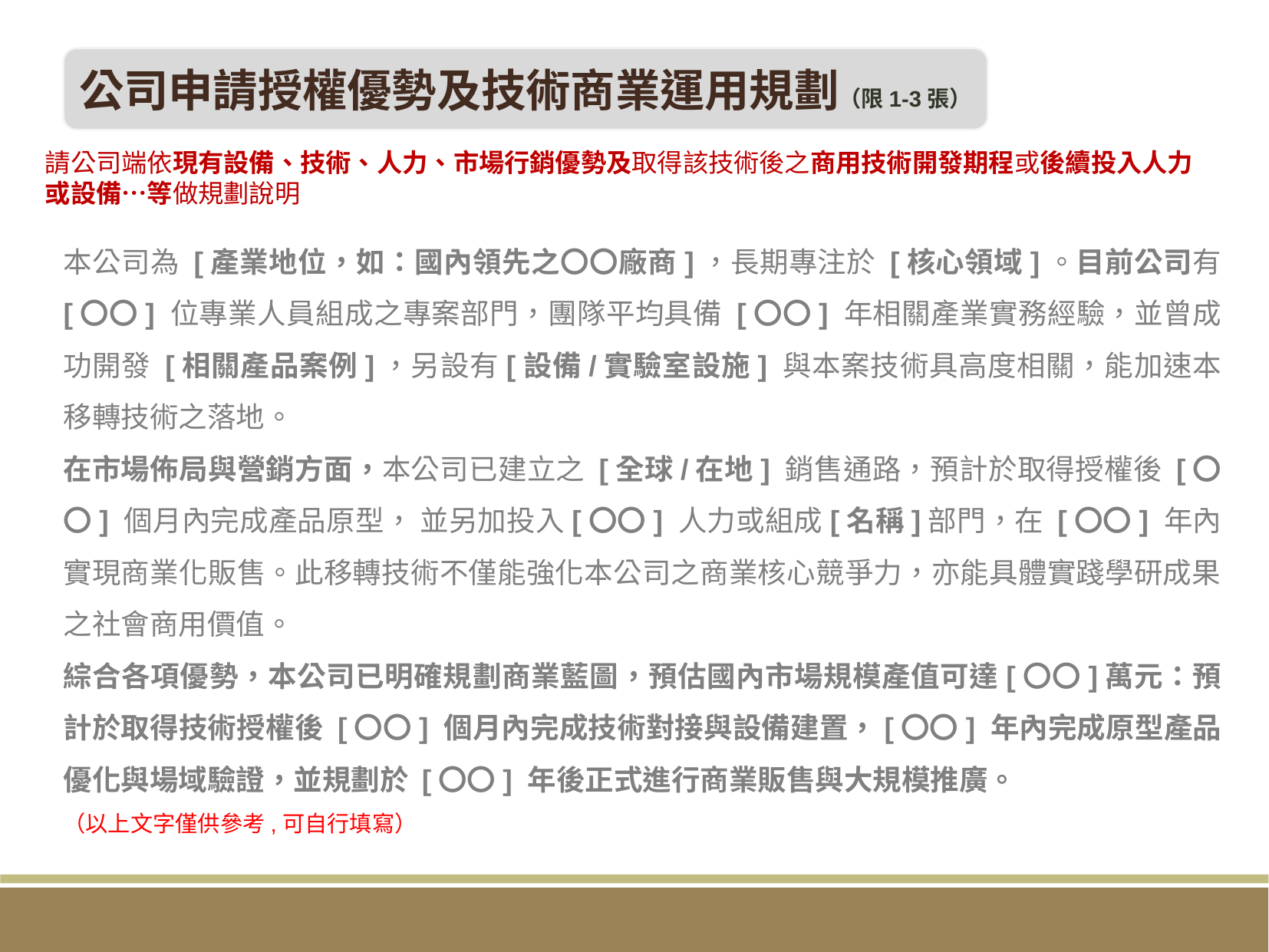

公司申請授權優勢及技術商業運用規劃（限1-3張）
請公司端依現有設備、技術、人力、市場行銷優勢及取得該技術後之商用技術開發期程或後續投入人力或設備…等做規劃說明

本公司為 [產業地位，如：國內領先之〇〇廠商]，長期專注於 [核心領域]。目前公司有 [〇〇] 位專業人員組成之專案部門，團隊平均具備 [〇〇] 年相關產業實務經驗，並曾成功開發 [相關產品案例]，另設有[設備/實驗室設施] 與本案技術具高度相關，能加速本移轉技術之落地。
在市場佈局與營銷方面，本公司已建立之 [全球/在地] 銷售通路，預計於取得授權後 [〇〇] 個月內完成產品原型， 並另加投入[〇〇] 人力或組成[名稱]部門，在 [〇〇] 年內實現商業化販售。此移轉技術不僅能強化本公司之商業核心競爭力，亦能具體實踐學研成果之社會商用價值。
綜合各項優勢，本公司已明確規劃商業藍圖，預估國內市場規模產值可達[〇〇]萬元：預計於取得技術授權後 [〇〇] 個月內完成技術對接與設備建置，[〇〇] 年內完成原型產品優化與場域驗證，並規劃於 [〇〇] 年後正式進行商業販售與大規模推廣。
（以上文字僅供參考,可自行填寫）